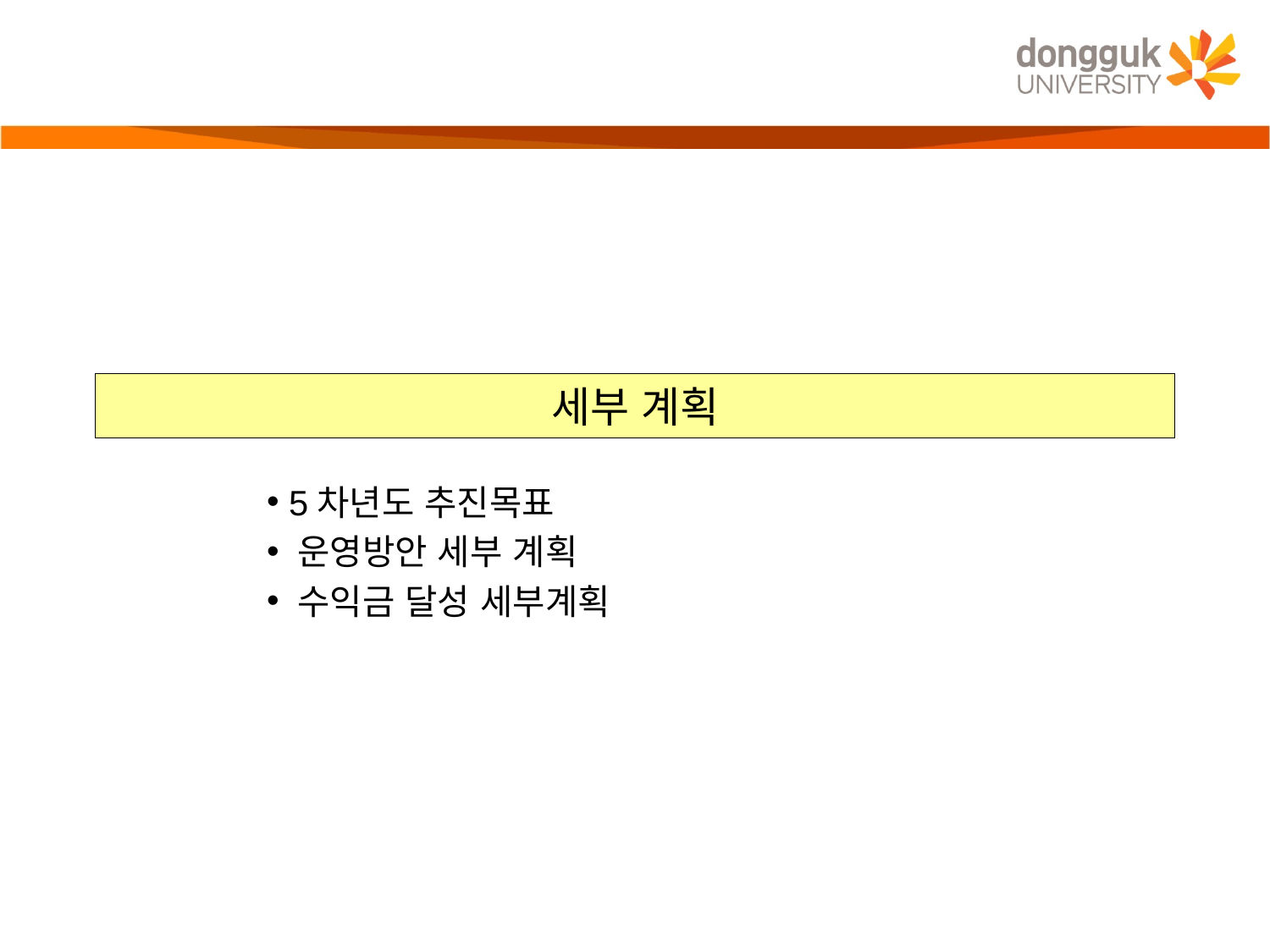

# 세부 계획
 5차년도 추진목표
 운영방안 세부 계획
 수익금 달성 세부계획